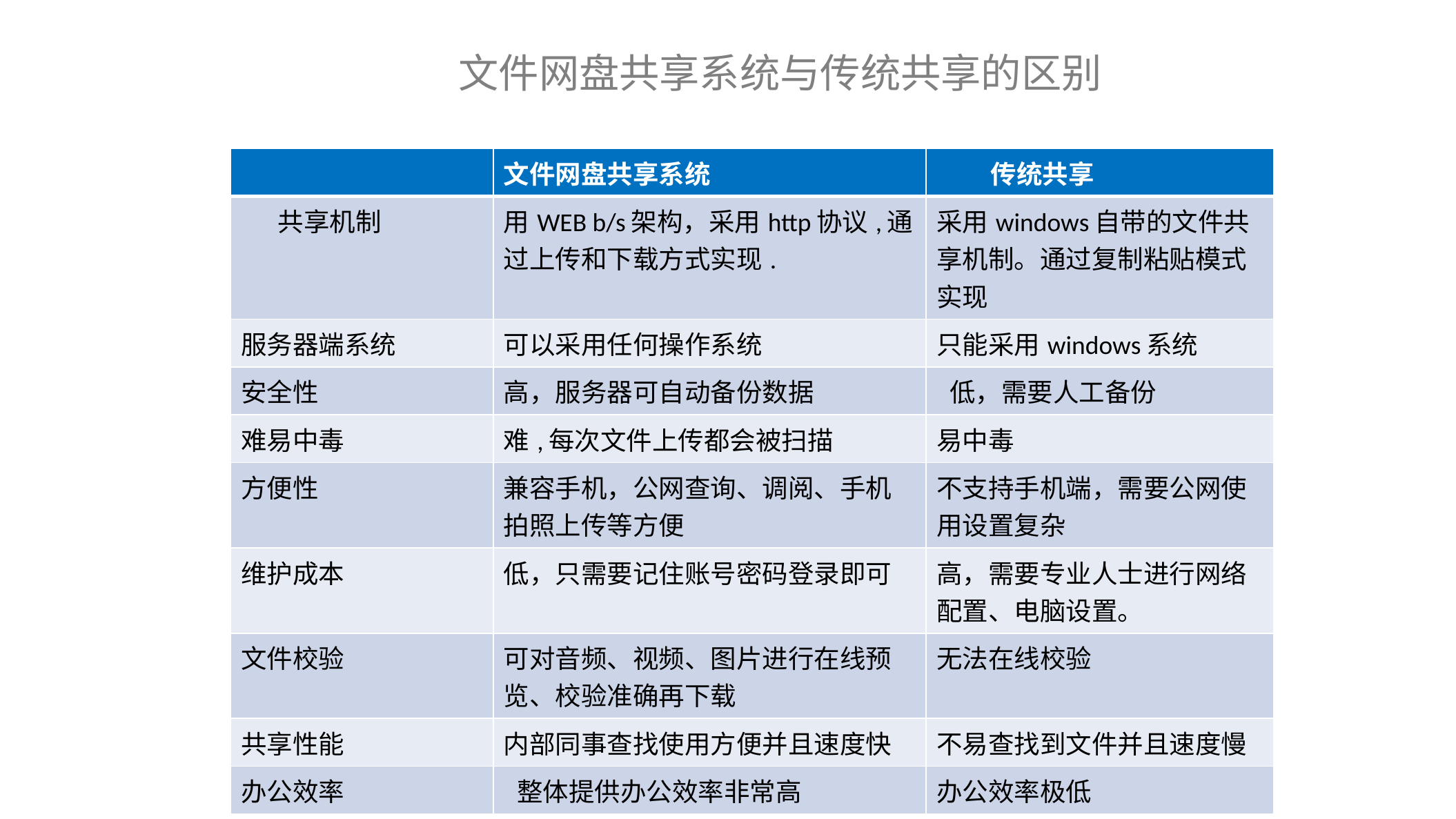

文件网盘共享系统与传统共享的区别

|  | 文件网盘共享系统 | 传统共享 |
| --- | --- | --- |
| 共享机制 | 用WEB b/s架构，采用http协议,通过上传和下载方式实现. | 采用windows自带的文件共享机制。通过复制粘贴模式实现 |
| 服务器端系统 | 可以采用任何操作系统 | 只能采用windows系统 |
| 安全性 | 高，服务器可自动备份数据 | 低，需要人工备份 |
| 难易中毒 | 难,每次文件上传都会被扫描 | 易中毒 |
| 方便性 | 兼容手机，公网查询、调阅、手机拍照上传等方便 | 不支持手机端，需要公网使用设置复杂 |
| 维护成本 | 低，只需要记住账号密码登录即可 | 高，需要专业人士进行网络配置、电脑设置。 |
| 文件校验 | 可对音频、视频、图片进行在线预览、校验准确再下载 | 无法在线校验 |
| 共享性能 | 内部同事查找使用方便并且速度快 | 不易查找到文件并且速度慢 |
| 办公效率 | 整体提供办公效率非常高 | 办公效率极低 |